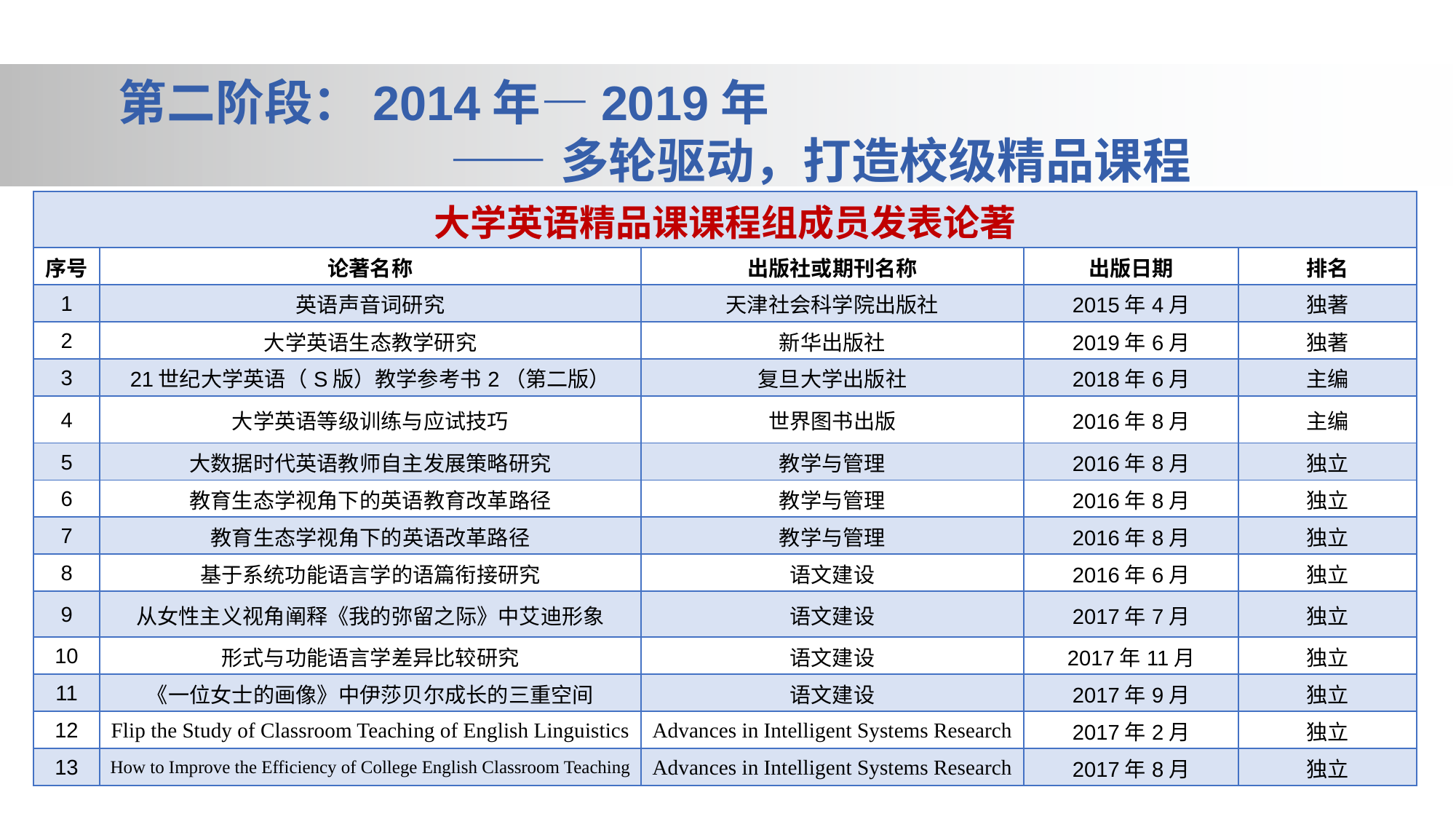

第二阶段：2014年—2019年
                              ——多轮驱动，打造校级精品课程
| 大学英语精品课课程组成员发表论著 |  |  |  |  |
| --- | --- | --- | --- | --- |
| 序号 | 论著名称 | 出版社或期刊名称 | 出版日期 | 排名 |
| 1 | 英语声音词研究 | 天津社会科学院出版社 | 2015年4月 | 独著 |
| 2 | 大学英语生态教学研究 | 新华出版社 | 2019年6月 | 独著 |
| 3 | 21世纪大学英语（S版）教学参考书2（第二版） | 复旦大学出版社 | 2018年6月 | 主编 |
| 4 | 大学英语等级训练与应试技巧 | 世界图书出版 | 2016年8月 | 主编 |
| 5 | 大数据时代英语教师自主发展策略研究 | 教学与管理 | 2016年8月 | 独立 |
| 6 | 教育生态学视角下的英语教育改革路径 | 教学与管理 | 2016年8月 | 独立 |
| 7 | 教育生态学视角下的英语改革路径 | 教学与管理 | 2016年8月 | 独立 |
| 8 | 基于系统功能语言学的语篇衔接研究 | 语文建设 | 2016年6月 | 独立 |
| 9 | 从女性主义视角阐释《我的弥留之际》中艾迪形象 | 语文建设 | 2017年7月 | 独立 |
| 10 | 形式与功能语言学差异比较研究 | 语文建设 | 2017年11月 | 独立 |
| 11 | 《一位女士的画像》中伊莎贝尔成长的三重空间 | 语文建设 | 2017年9月 | 独立 |
| 12 | Flip the Study of Classroom Teaching of English Linguistics | Advances in Intelligent Systems Research | 2017年2月 | 独立 |
| 13 | How to Improve the Efficiency of College English Classroom Teaching | Advances in Intelligent Systems Research | 2017年8月 | 独立 |